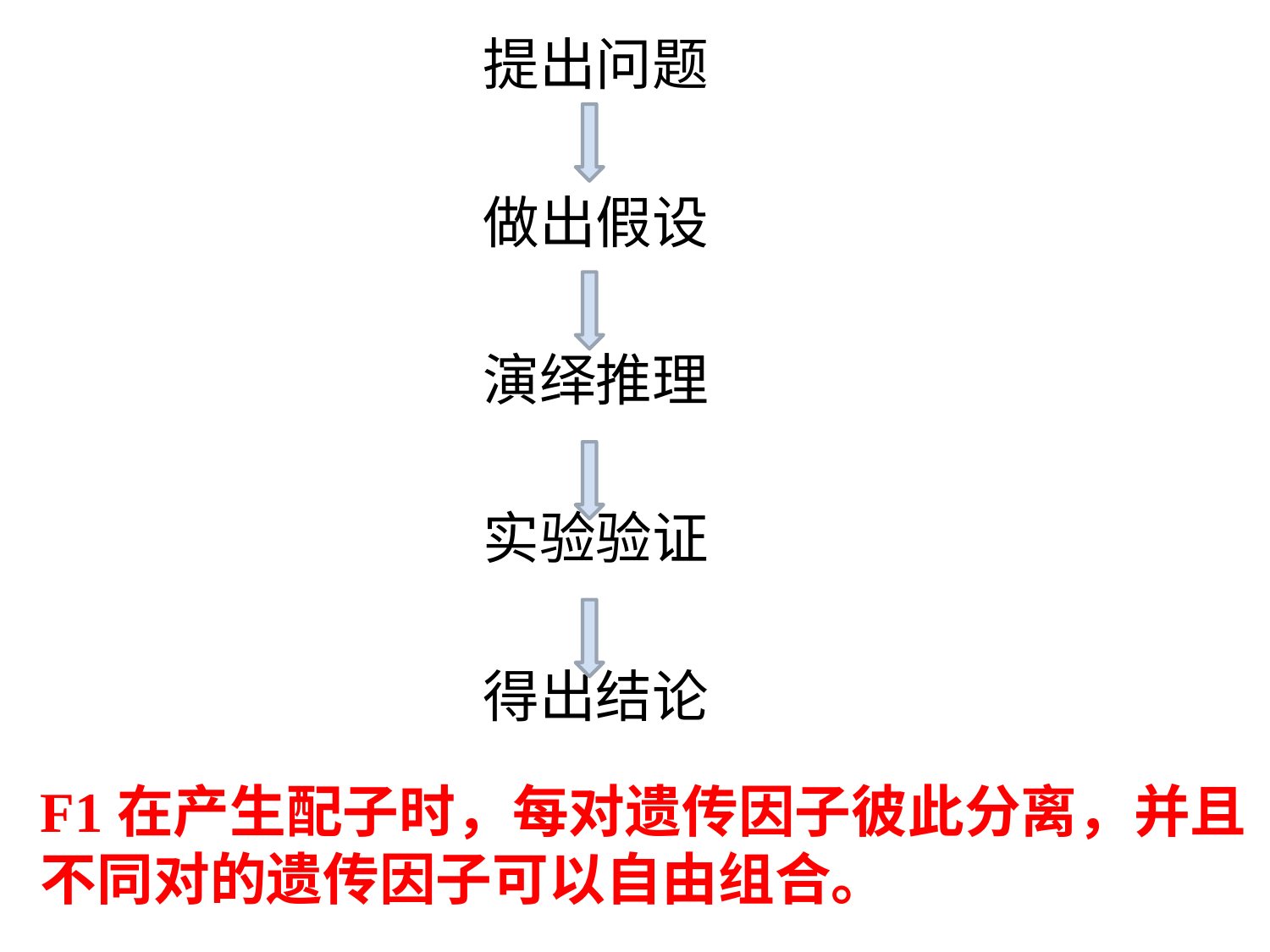

提出问题

做出假设

演绎推理

实验验证

得出结论

F1在产生配子时，每对遗传因子彼此分离，并且不同对的遗传因子可以自由组合。